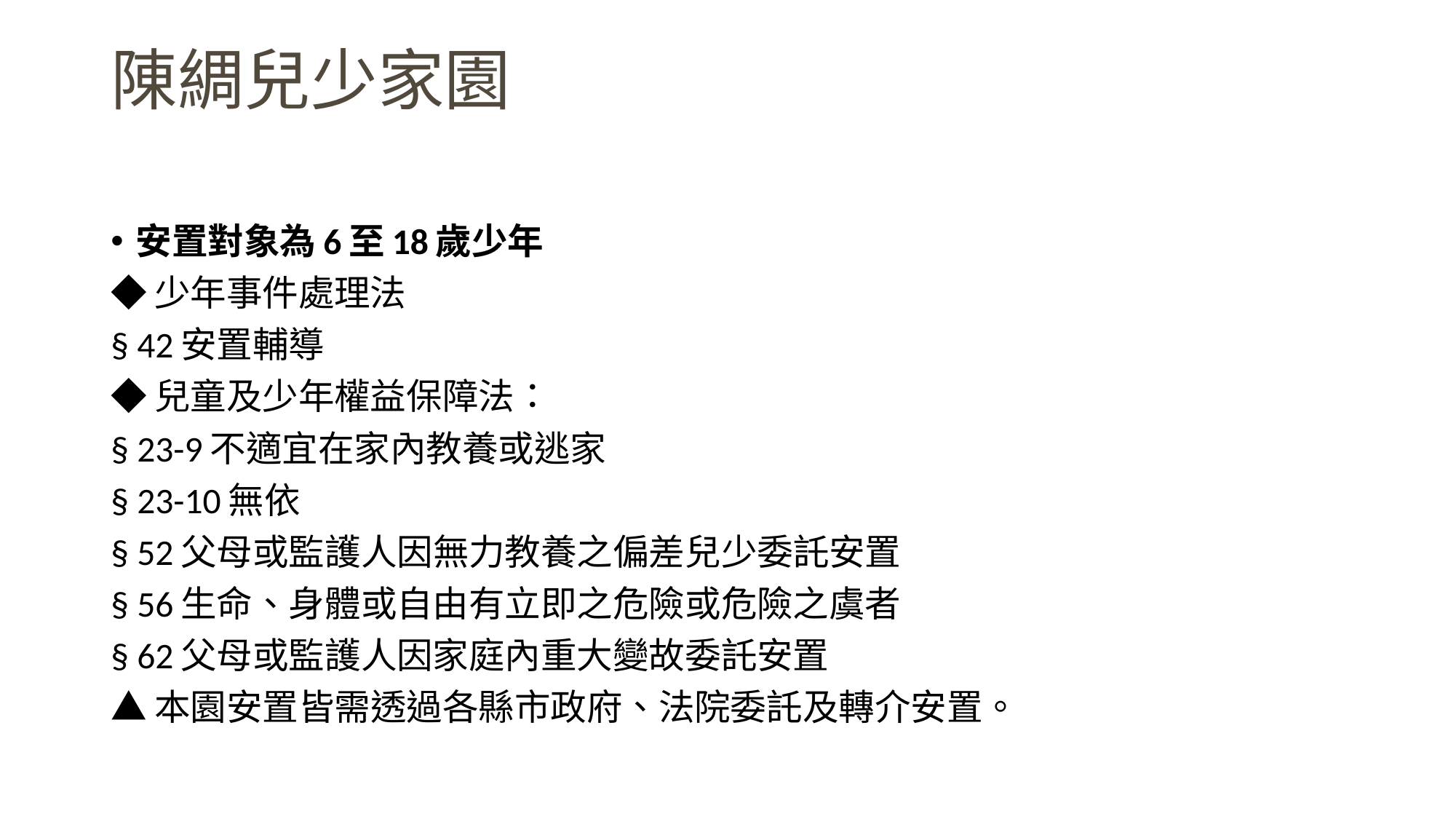

# 陳綢兒少家園
安置對象為6至18歲少年
◆少年事件處理法
§ 42安置輔導
◆兒童及少年權益保障法：
§ 23-9不適宜在家內教養或逃家
§ 23-10無依
§ 52父母或監護人因無力教養之偏差兒少委託安置
§ 56生命、身體或自由有立即之危險或危險之虞者
§ 62父母或監護人因家庭內重大變故委託安置
▲本園安置皆需透過各縣市政府、法院委託及轉介安置。